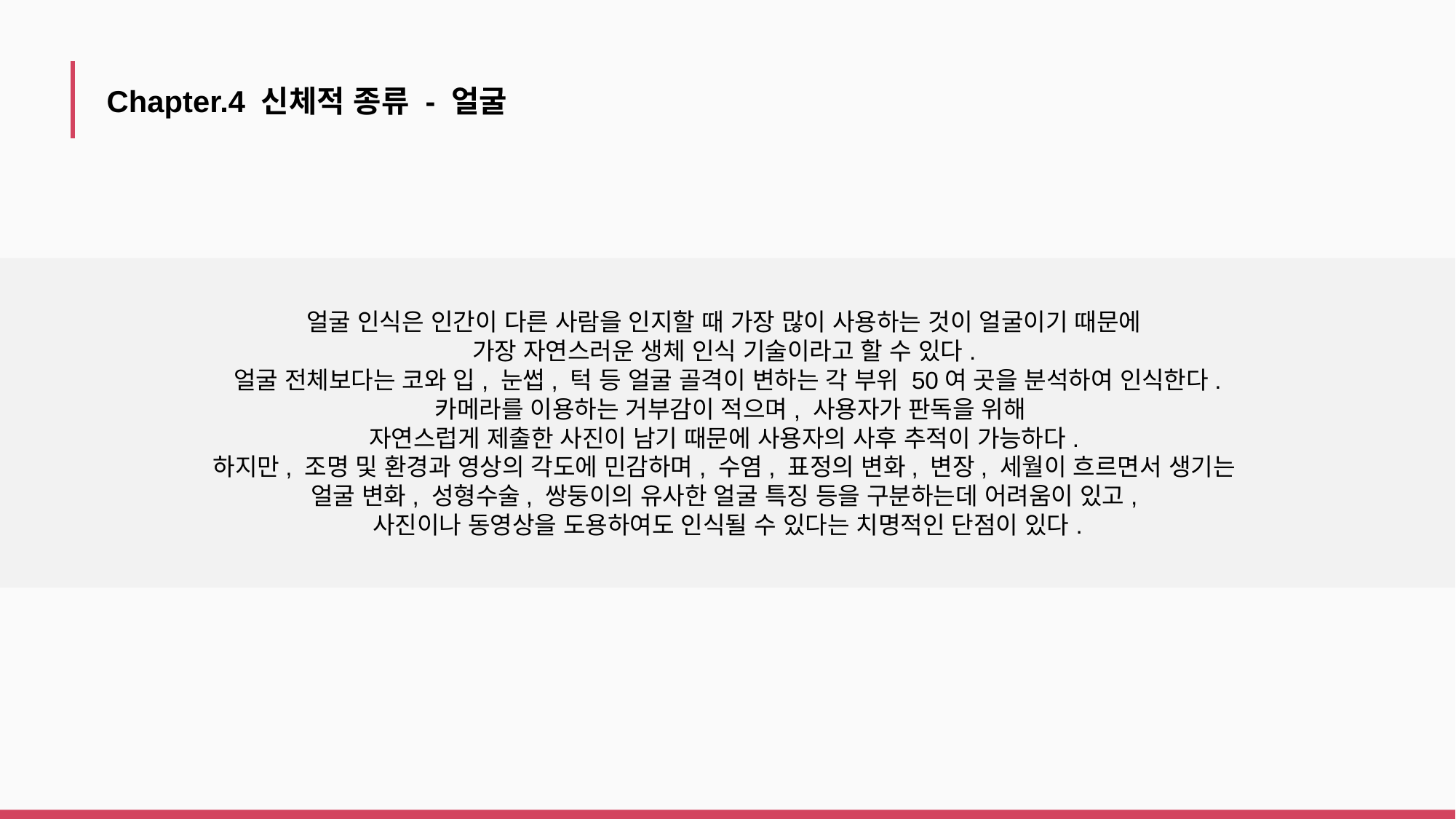

Chapter.4 신체적 종류 - 얼굴
얼굴 인식은 인간이 다른 사람을 인지할 때 가장 많이 사용하는 것이 얼굴이기 때문에
가장 자연스러운 생체 인식 기술이라고 할 수 있다.
얼굴 전체보다는 코와 입, 눈썹, 턱 등 얼굴 골격이 변하는 각 부위 50여 곳을 분석하여 인식한다.
 카메라를 이용하는 거부감이 적으며, 사용자가 판독을 위해
자연스럽게 제출한 사진이 남기 때문에 사용자의 사후 추적이 가능하다.
하지만, 조명 및 환경과 영상의 각도에 민감하며, 수염, 표정의 변화, 변장, 세월이 흐르면서 생기는
얼굴 변화, 성형수술, 쌍둥이의 유사한 얼굴 특징 등을 구분하는데 어려움이 있고,
사진이나 동영상을 도용하여도 인식될 수 있다는 치명적인 단점이 있다.